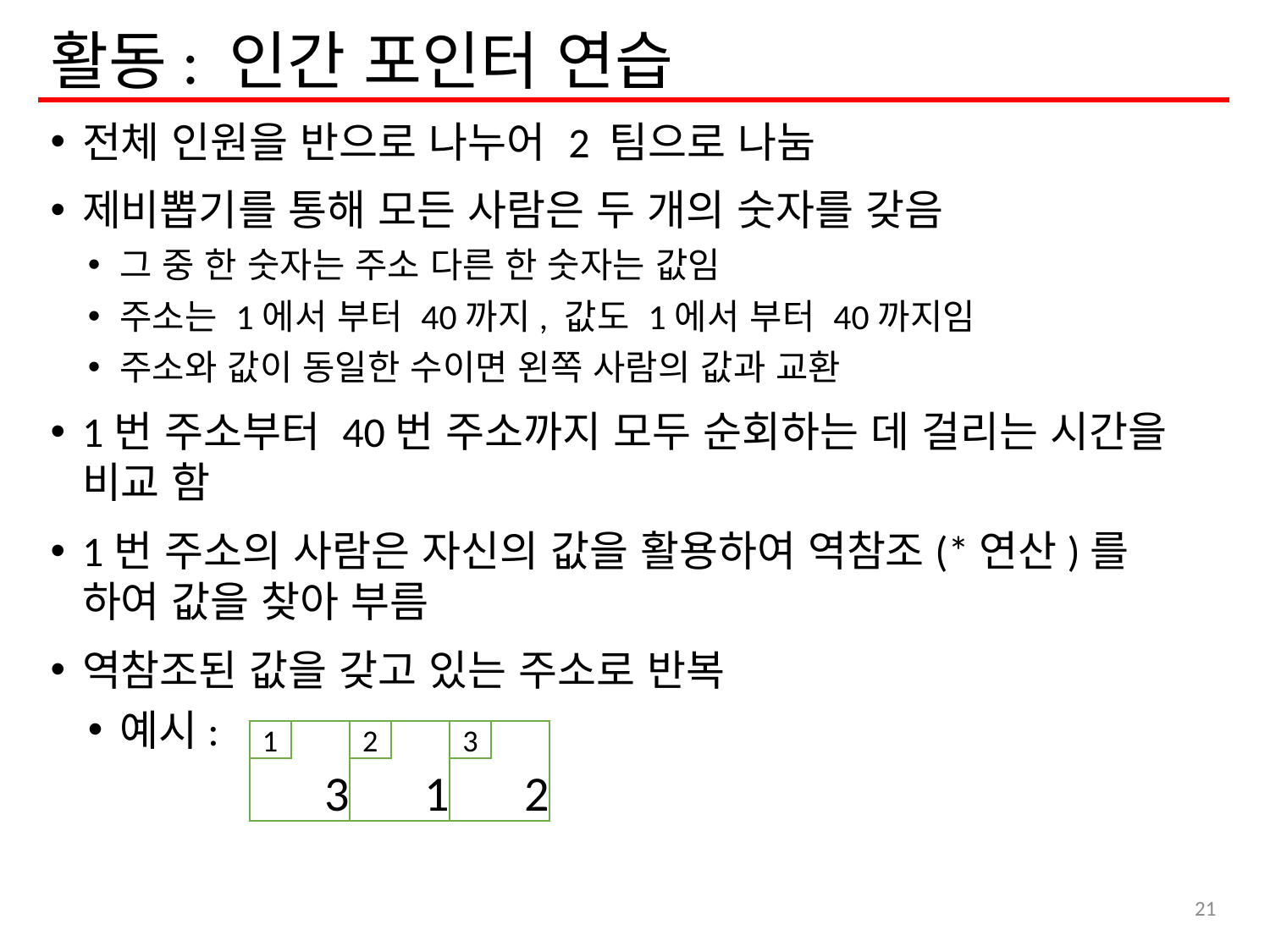

# 활동: 인간 포인터 연습
전체 인원을 반으로 나누어 2 팀으로 나눔
제비뽑기를 통해 모든 사람은 두 개의 숫자를 갖음
그 중 한 숫자는 주소 다른 한 숫자는 값임
주소는 1에서 부터 40까지, 값도 1에서 부터 40까지임
주소와 값이 동일한 수이면 왼쪽 사람의 값과 교환
1번 주소부터 40번 주소까지 모두 순회하는 데 걸리는 시간을 비교 함
1번 주소의 사람은 자신의 값을 활용하여 역참조(*연산)를 하여 값을 찾아 부름
역참조된 값을 갖고 있는 주소로 반복
예시:

3
1
1
2
2
3
21